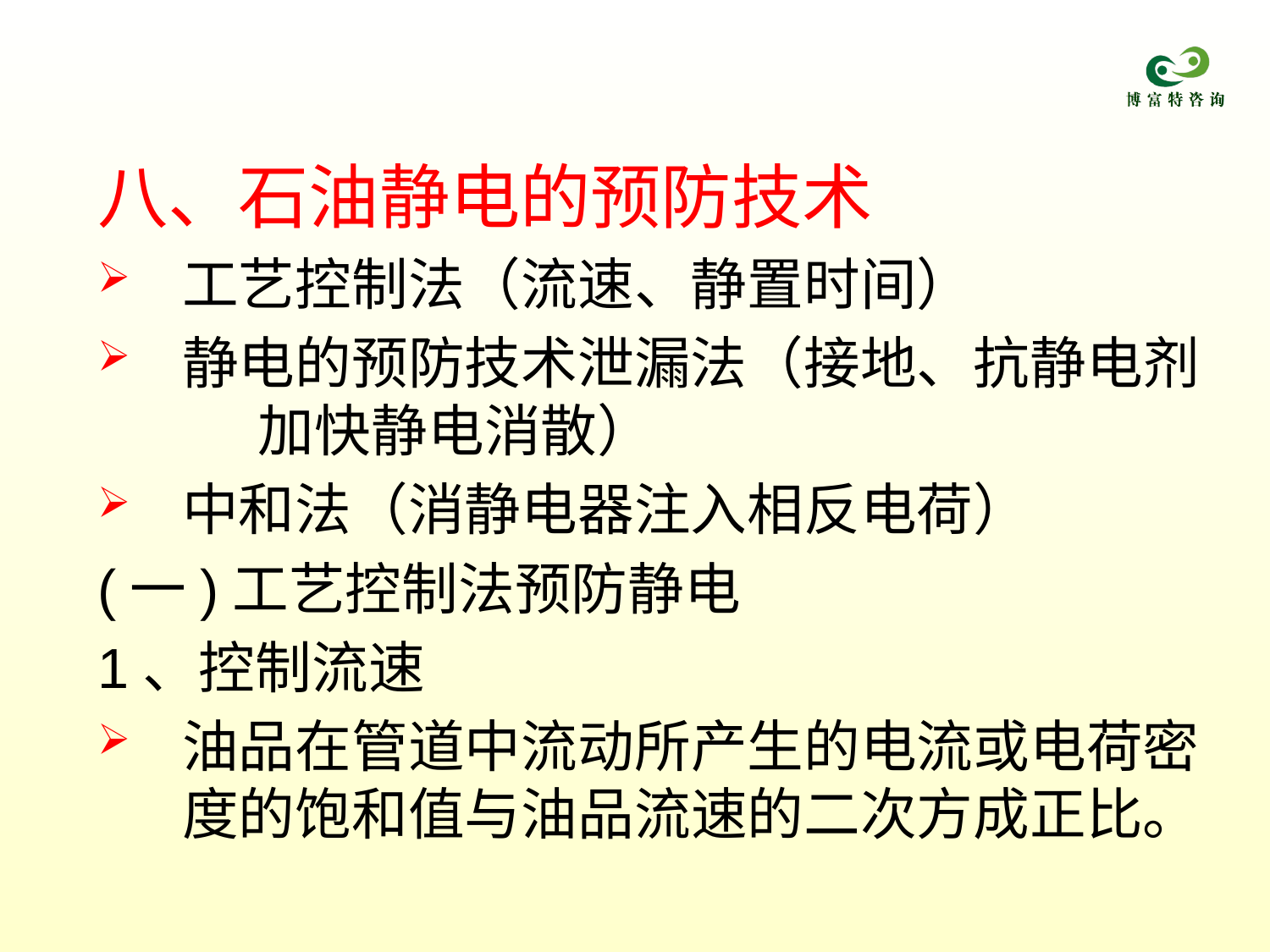

八、石油静电的预防技术
工艺控制法（流速、静置时间）
静电的预防技术泄漏法（接地、抗静电剂       加快静电消散）
中和法（消静电器注入相反电荷）
(一)工艺控制法预防静电
1、控制流速
油品在管道中流动所产生的电流或电荷密度的饱和值与油品流速的二次方成正比。
101